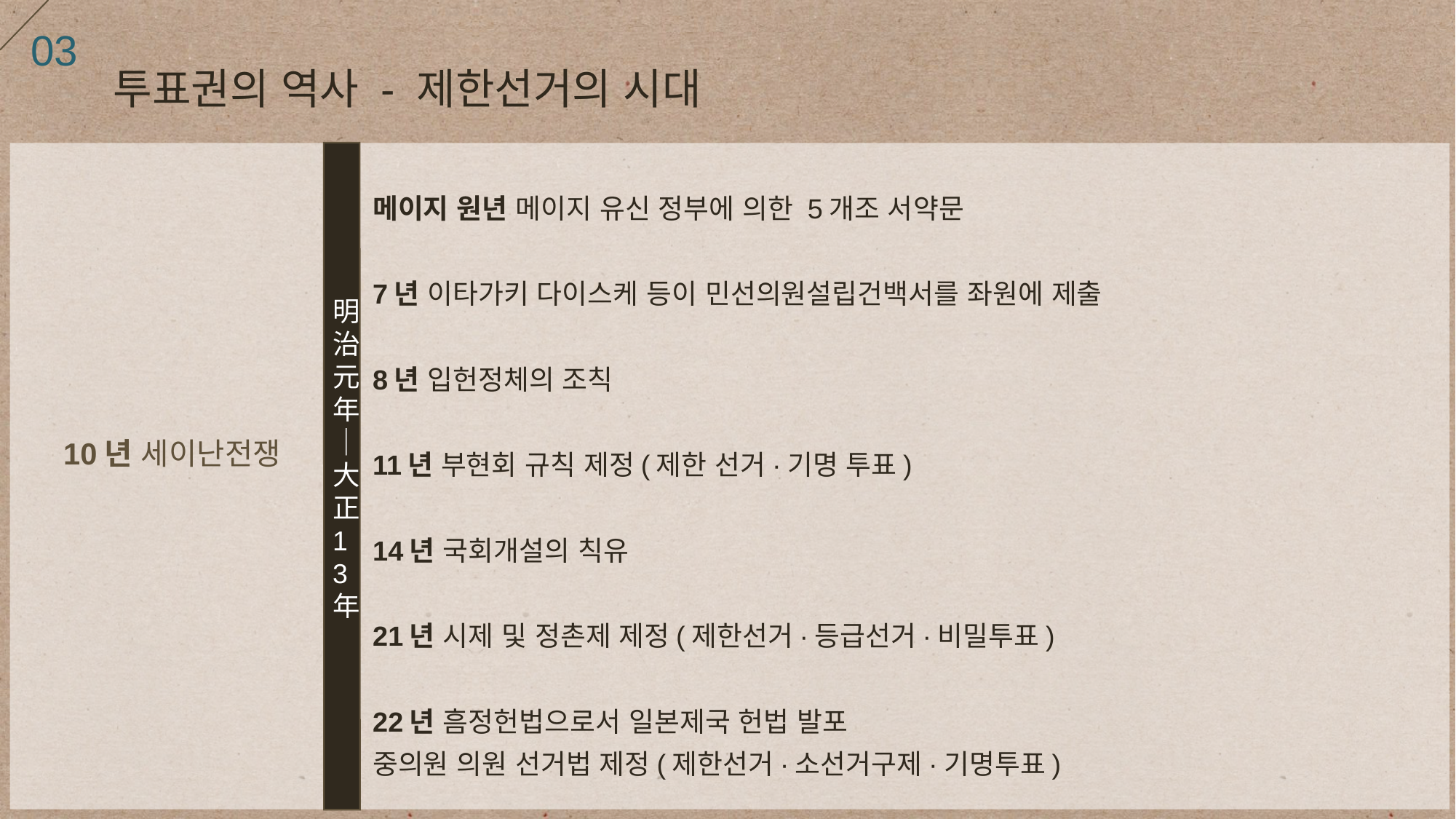

03
투표권의 역사 - 제한선거의 시대

메이지 원년 메이지 유신 정부에 의한 5개조 서약문

7년 이타가키 다이스케 등이 민선의원설립건백서를 좌원에 제출

8년 입헌정체의 조칙

11년 부현회 규칙 제정(제한 선거·기명 투표)

14년 국회개설의 칙유

21년 시제 및 정촌제 제정(제한선거·등급선거·비밀투표)

22년 흠정헌법으로서 일본제국 헌법 발포
중의원 의원 선거법 제정(제한선거·소선거구제·기명투표)

明治元年｜大正13年

10년 세이난전쟁